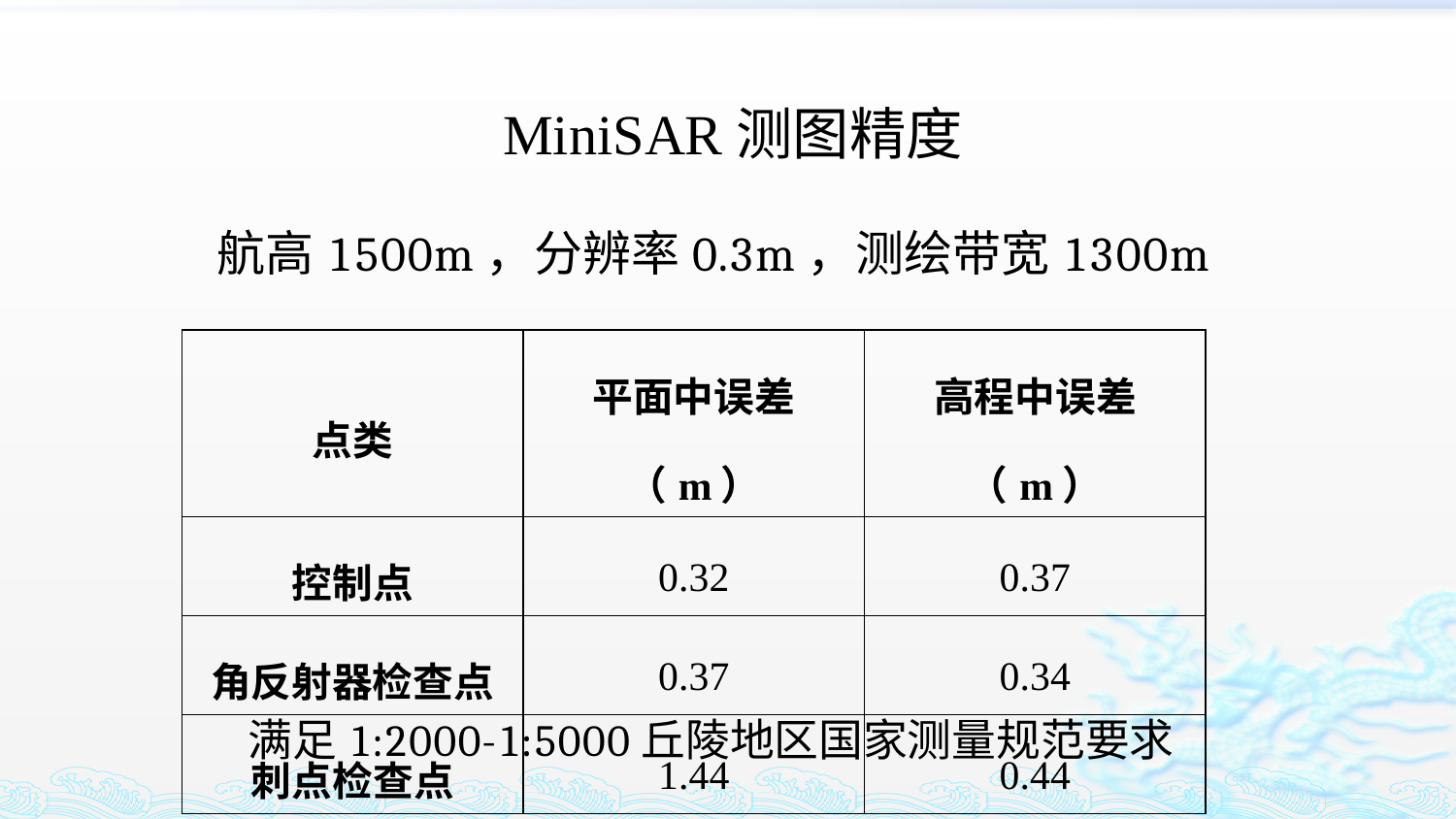

MiniSAR测图精度
航高1500m，分辨率0.3m，测绘带宽1300m
| 点类 | 平面中误差（m） | 高程中误差（m） |
| --- | --- | --- |
| 控制点 | 0.32 | 0.37 |
| 角反射器检查点 | 0.37 | 0.34 |
| 刺点检查点 | 1.44 | 0.44 |
满足1:2000-1:5000丘陵地区国家测量规范要求